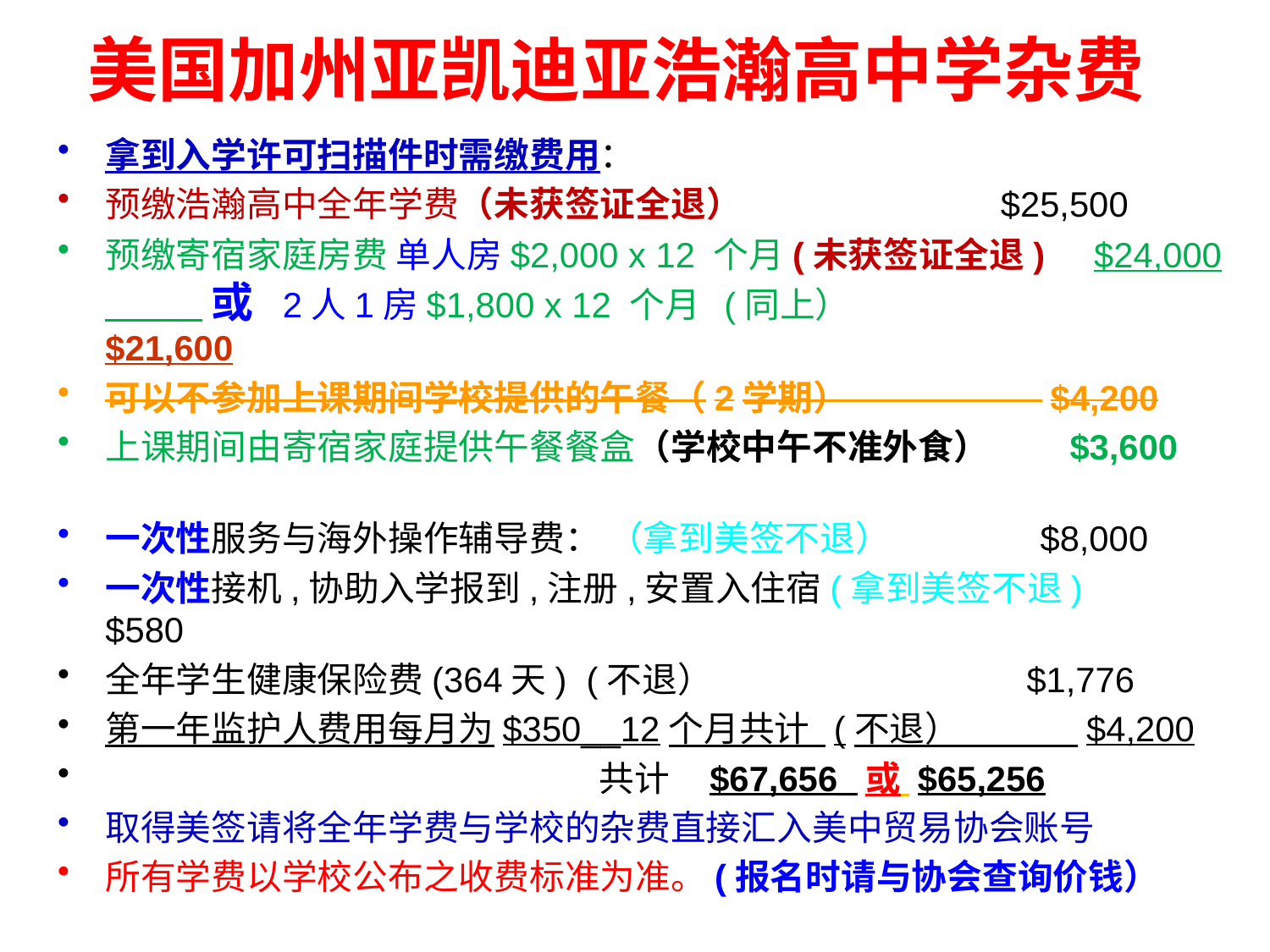

# 美国加州亚凯迪亚浩瀚高中学杂费
拿到入学许可扫描件时需缴费用：
预缴浩瀚高中全年学费（未获签证全退）                                $25,500
预缴寄宿家庭房费 单人房$2,000 x 12 个月(未获签证全退)     $24,000           或  2人1房$1,800 x 12 个月  (同上）                                    $21,600
可以不参加上课期间学校提供的午餐（2学期）                        $4,200
上课期间由寄宿家庭提供午餐餐盒（学校中午不准外食）         $3,600
一次性服务与海外操作辅导费： （拿到美签不退）                  $8,000
一次性接机,协助入学报到,注册,安置入住宿(拿到美签不退)          $580
全年学生健康保险费(364天)  (不退）                                       $1,776
第一年监护人费用每月为$350__12个月共计  (不退）               $4,200
                                                              共计    $67,656_或 $65,256
取得美签请将全年学费与学校的杂费直接汇入美中贸易协会账号
所有学费以学校公布之收费标准为准。(报名时请与协会查询价钱）